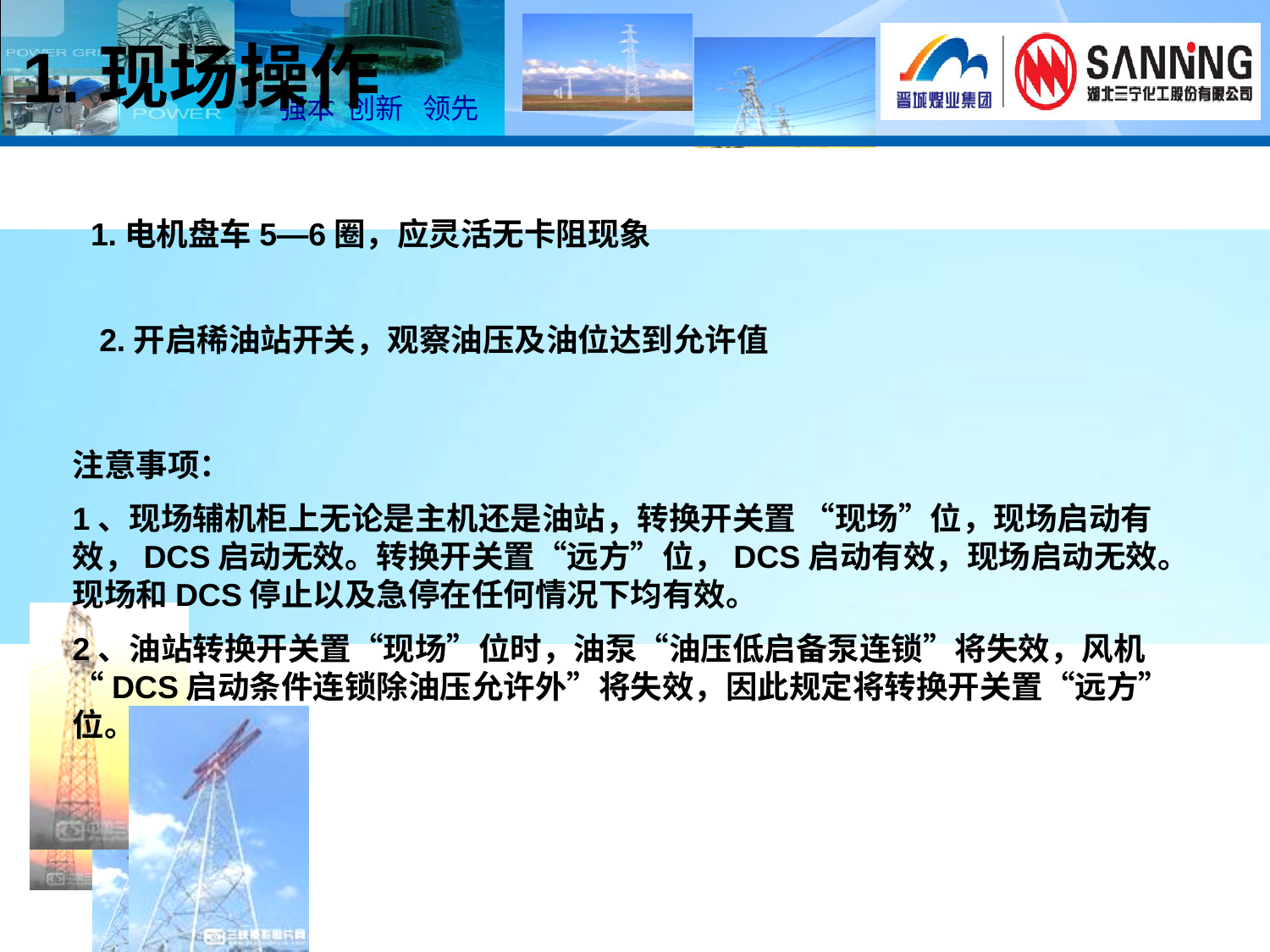

1.现场操作
1.电机盘车5—6圈，应灵活无卡阻现象
2.开启稀油站开关，观察油压及油位达到允许值
注意事项：
1、现场辅机柜上无论是主机还是油站，转换开关置 “现场”位，现场启动有效，DCS启动无效。转换开关置“远方”位，DCS启动有效，现场启动无效。现场和DCS停止以及急停在任何情况下均有效。
2、油站转换开关置“现场”位时，油泵“油压低启备泵连锁”将失效，风机“DCS启动条件连锁除油压允许外”将失效，因此规定将转换开关置“远方”位。